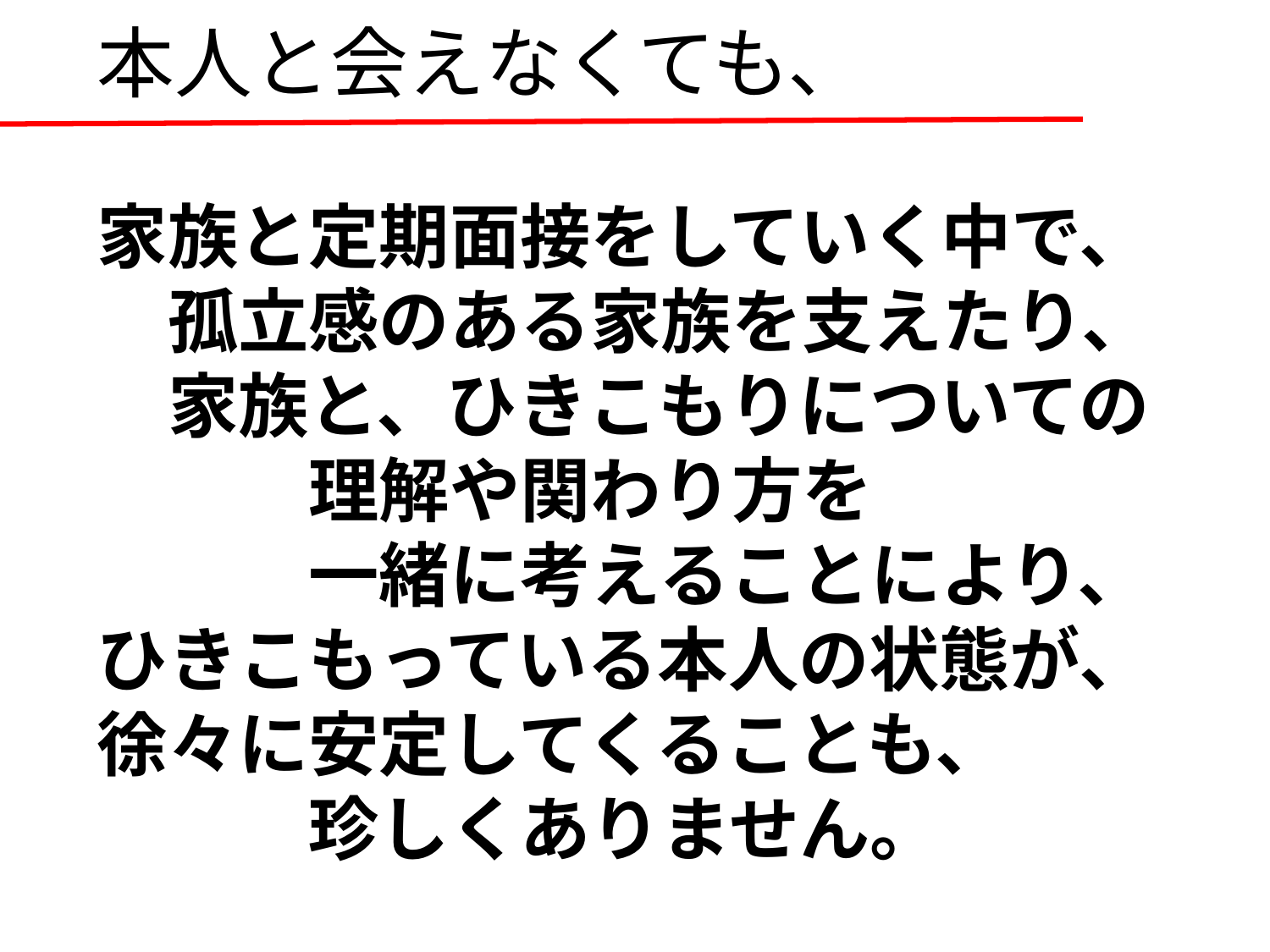

本人と会えなくても、
家族と定期面接をしていく中で、
　孤立感のある家族を支えたり、
　家族と、ひきこもりについての
　　　理解や関わり方を
　　　一緒に考えることにより、
ひきこもっている本人の状態が、
徐々に安定してくることも、
　　　珍しくありません。